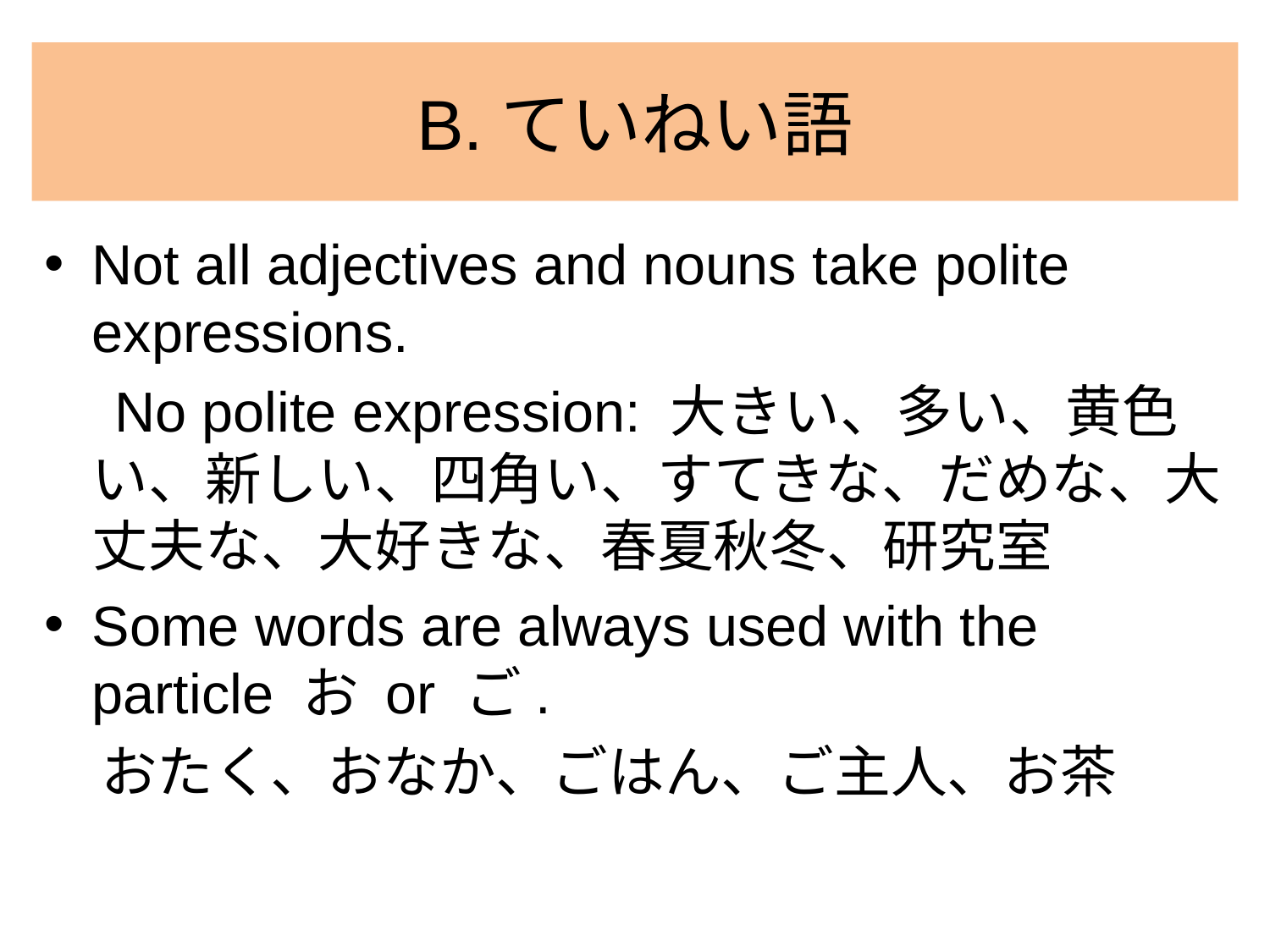

# B.ていねい語
Not all adjectives and nouns take polite expressions.
　No polite expression: 大きい、多い、黄色い、新しい、四角い、すてきな、だめな、大丈夫な、大好きな、春夏秋冬、研究室
Some words are always used with the particle お or ご.
　おたく、おなか、ごはん、ご主人、お茶